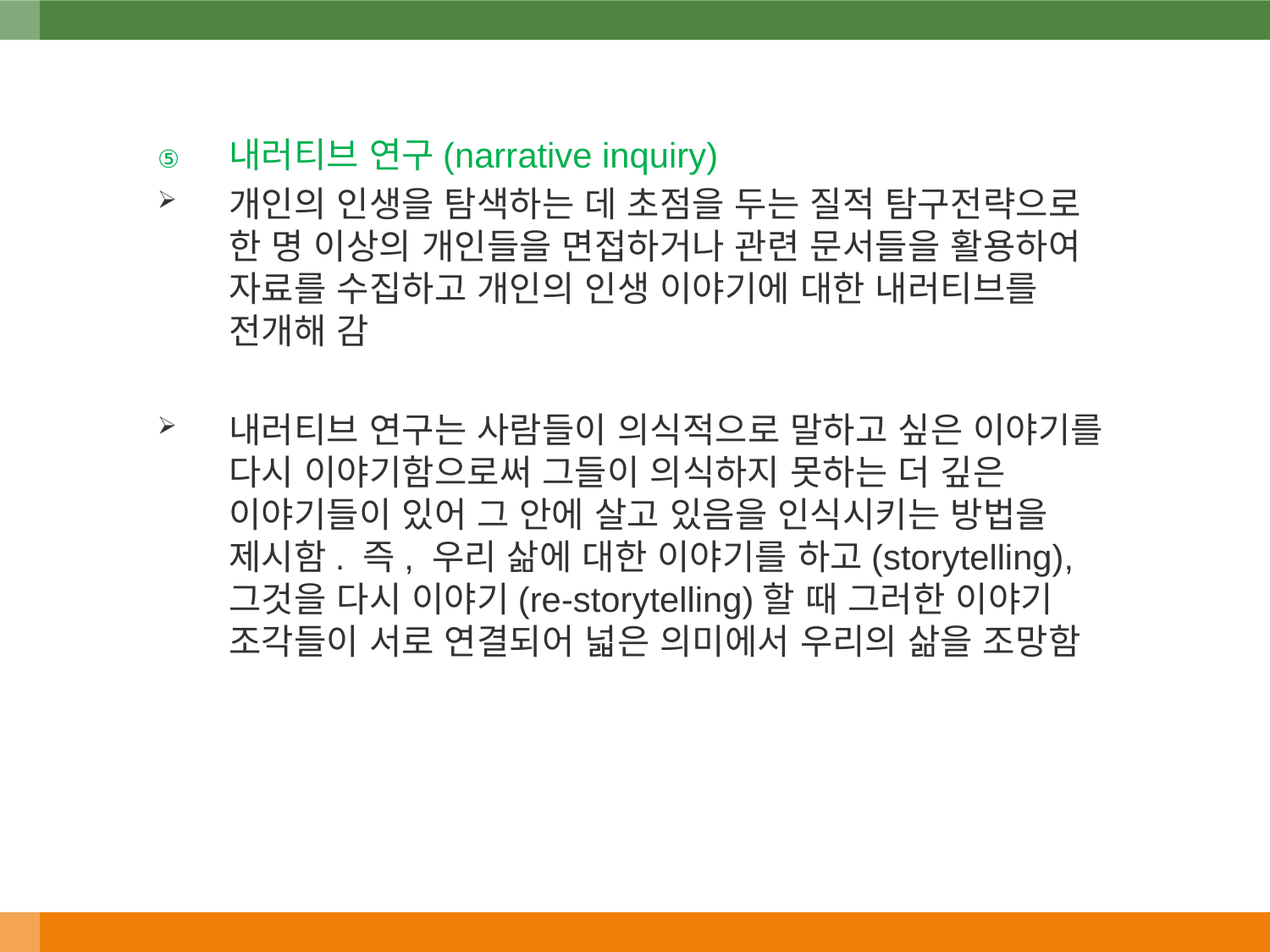

내러티브 연구(narrative inquiry)
개인의 인생을 탐색하는 데 초점을 두는 질적 탐구전략으로 한 명 이상의 개인들을 면접하거나 관련 문서들을 활용하여 자료를 수집하고 개인의 인생 이야기에 대한 내러티브를 전개해 감

내러티브 연구는 사람들이 의식적으로 말하고 싶은 이야기를 다시 이야기함으로써 그들이 의식하지 못하는 더 깊은 이야기들이 있어 그 안에 살고 있음을 인식시키는 방법을 제시함. 즉, 우리 삶에 대한 이야기를 하고(storytelling), 그것을 다시 이야기(re-storytelling)할 때 그러한 이야기 조각들이 서로 연결되어 넓은 의미에서 우리의 삶을 조망함